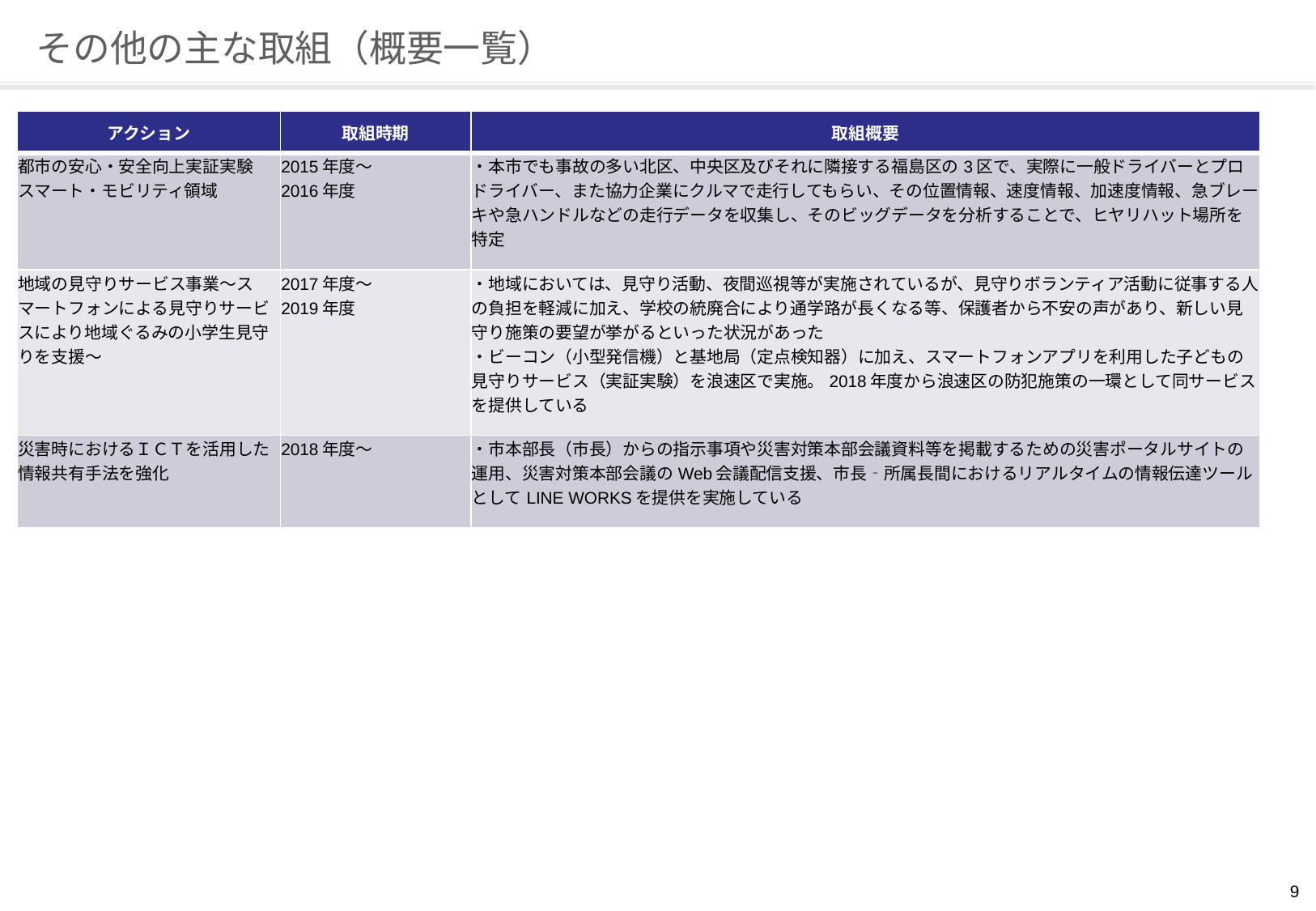

# その他の主な取組（概要一覧）
| アクション | 取組時期 | 取組概要 |
| --- | --- | --- |
| 都市の安心・安全向上実証実験　スマート・モビリティ領域 | 2015年度～ 2016年度 | ・本市でも事故の多い北区、中央区及びそれに隣接する福島区の3区で、実際に一般ドライバーとプロドライバー、また協力企業にクルマで走行してもらい、その位置情報、速度情報、加速度情報、急ブレーキや急ハンドルなどの走行データを収集し、そのビッグデータを分析することで、ヒヤリハット場所を特定 |
| 地域の見守りサービス事業～スマートフォンによる見守りサービスにより地域ぐるみの小学生見守りを支援～ | 2017年度～ 2019年度 | ・地域においては、見守り活動、夜間巡視等が実施されているが、見守りボランティア活動に従事する人の負担を軽減に加え、学校の統廃合により通学路が長くなる等、保護者から不安の声があり、新しい見守り施策の要望が挙がるといった状況があった ・ビーコン（小型発信機）と基地局（定点検知器）に加え、スマートフォンアプリを利用した子どもの見守りサービス（実証実験）を浪速区で実施。2018年度から浪速区の防犯施策の一環として同サービスを提供している |
| 災害時におけるＩＣＴを活用した情報共有手法を強化 | 2018年度～ | ・市本部長（市長）からの指示事項や災害対策本部会議資料等を掲載するための災害ポータルサイトの運用、災害対策本部会議のWeb会議配信支援、市長‐所属長間におけるリアルタイムの情報伝達ツールとしてLINE WORKSを提供を実施している |
9